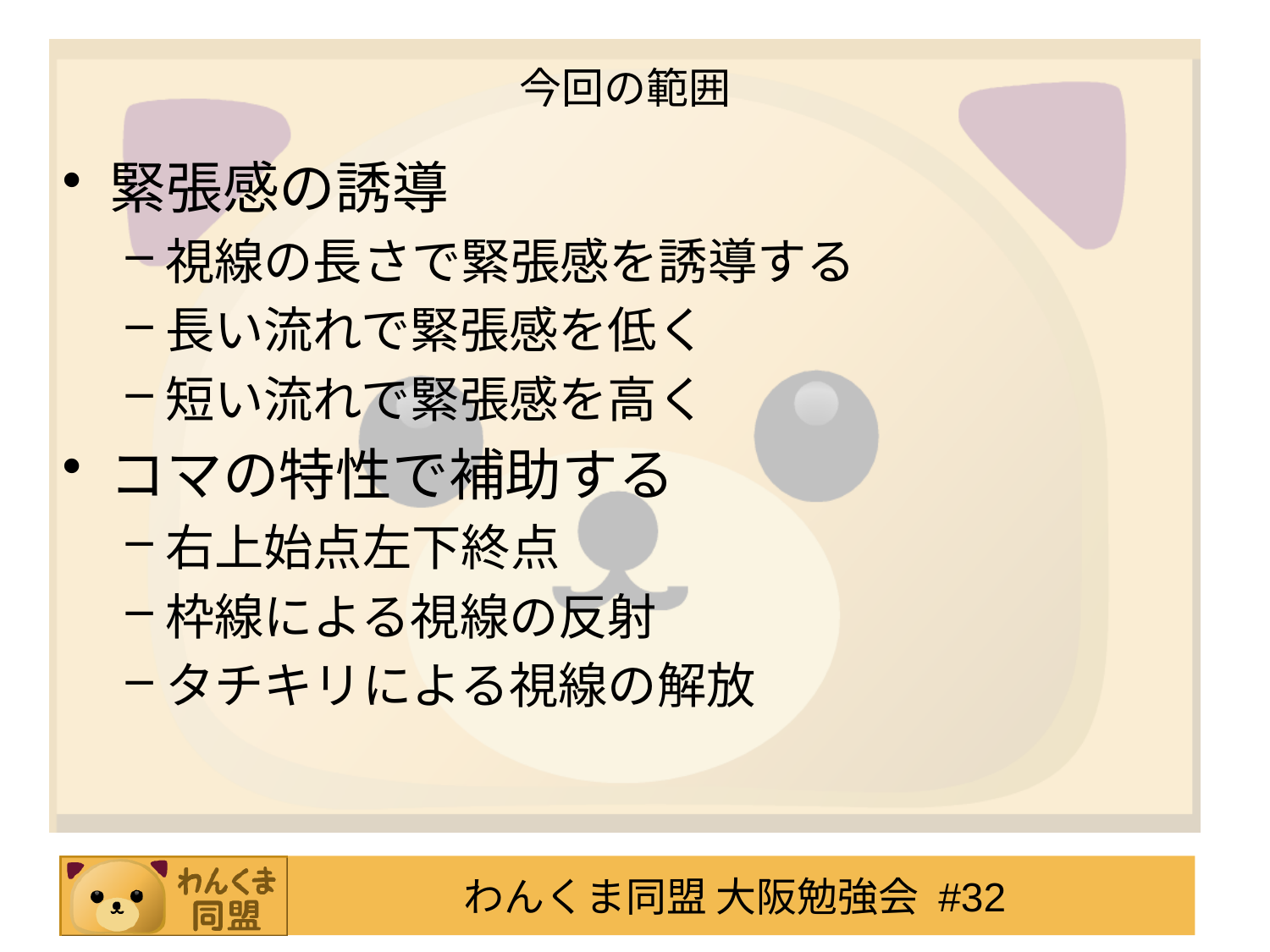

# 今回の範囲
緊張感の誘導
視線の長さで緊張感を誘導する
長い流れで緊張感を低く
短い流れで緊張感を高く
コマの特性で補助する
右上始点左下終点
枠線による視線の反射
タチキリによる視線の解放